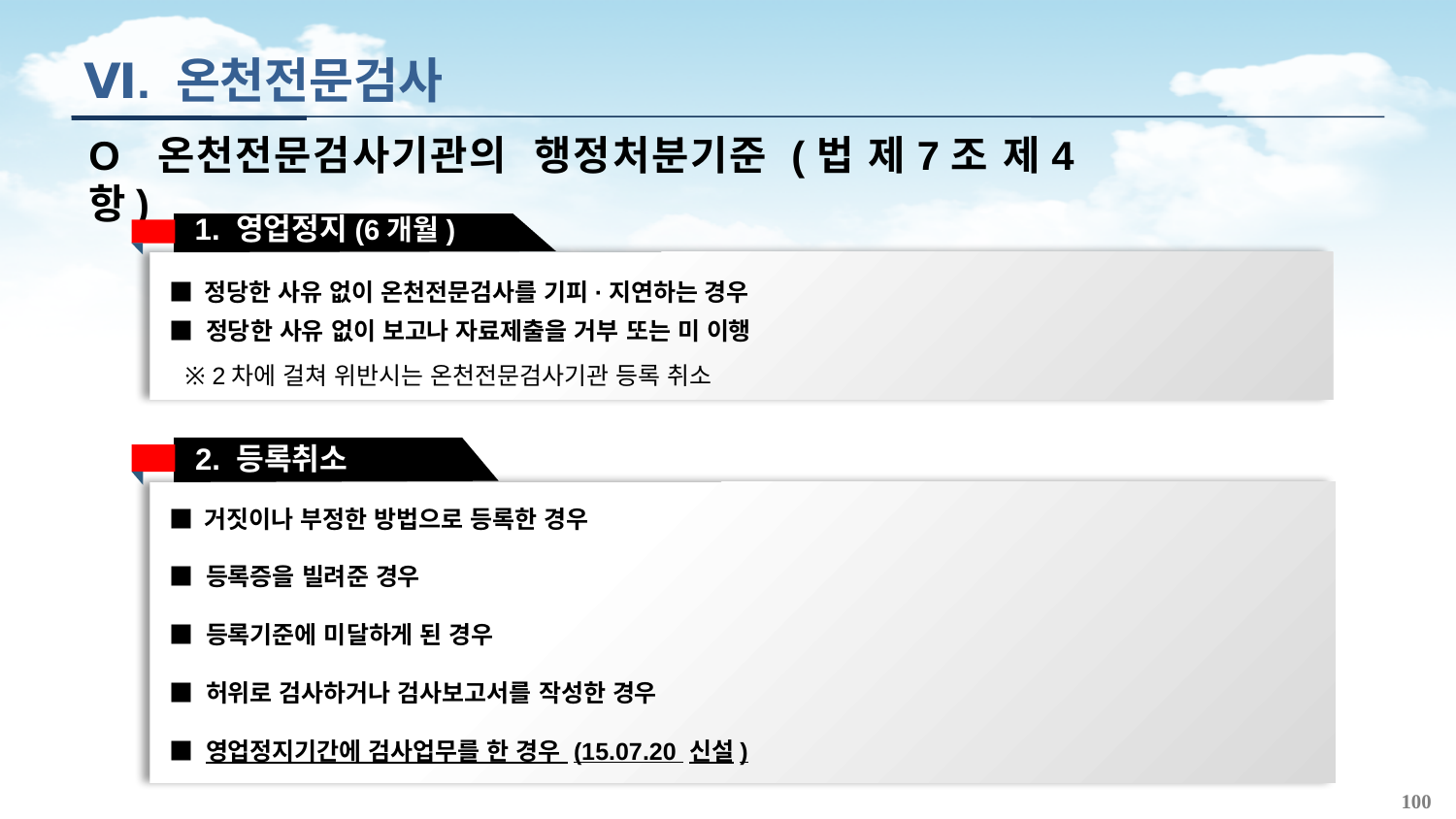

Ⅵ. 온천전문검사
O  온천전문검사기관의  행정처분기준 (법 제7조 제4항)
1. 영업정지(6개월)

■ 정당한 사유 없이 온천전문검사를 기피·지연하는 경우

■ 정당한 사유 없이 보고나 자료제출을 거부 또는 미 이행

  ※ 2차에 걸쳐 위반시는 온천전문검사기관 등록 취소
2. 등록취소

■ 거짓이나 부정한 방법으로 등록한 경우

■ 등록증을 빌려준 경우

■ 등록기준에 미달하게 된 경우

■ 허위로 검사하거나 검사보고서를 작성한 경우

■ 영업정지기간에 검사업무를 한 경우 (15.07.20 신설)
100